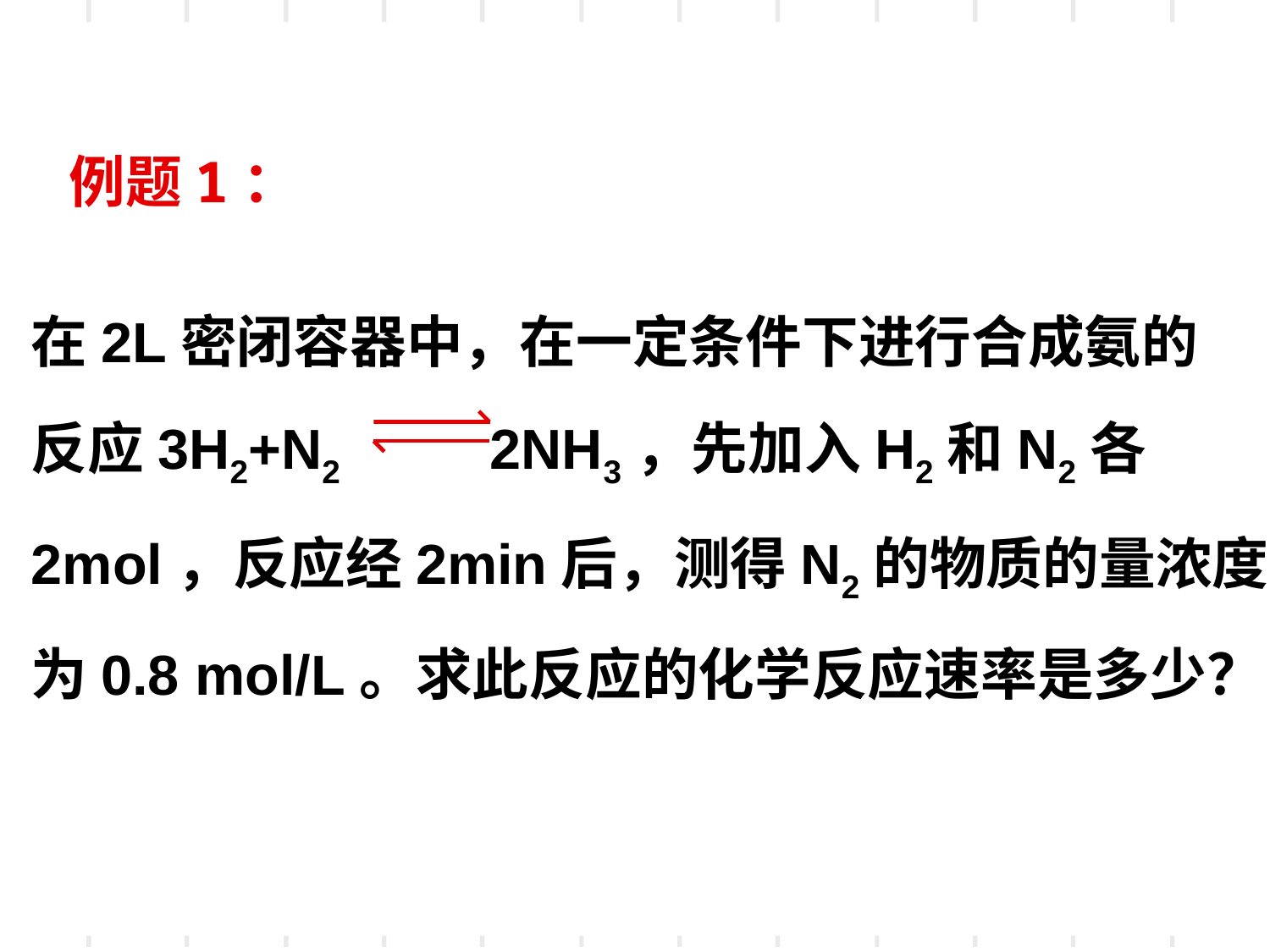

例题1：
在2L密闭容器中，在一定条件下进行合成氨的
反应3H2+N2          2NH3，先加入H2和N2各
2mol，反应经2min后，测得N2的物质的量浓度
为0.8 mol/L。求此反应的化学反应速率是多少？